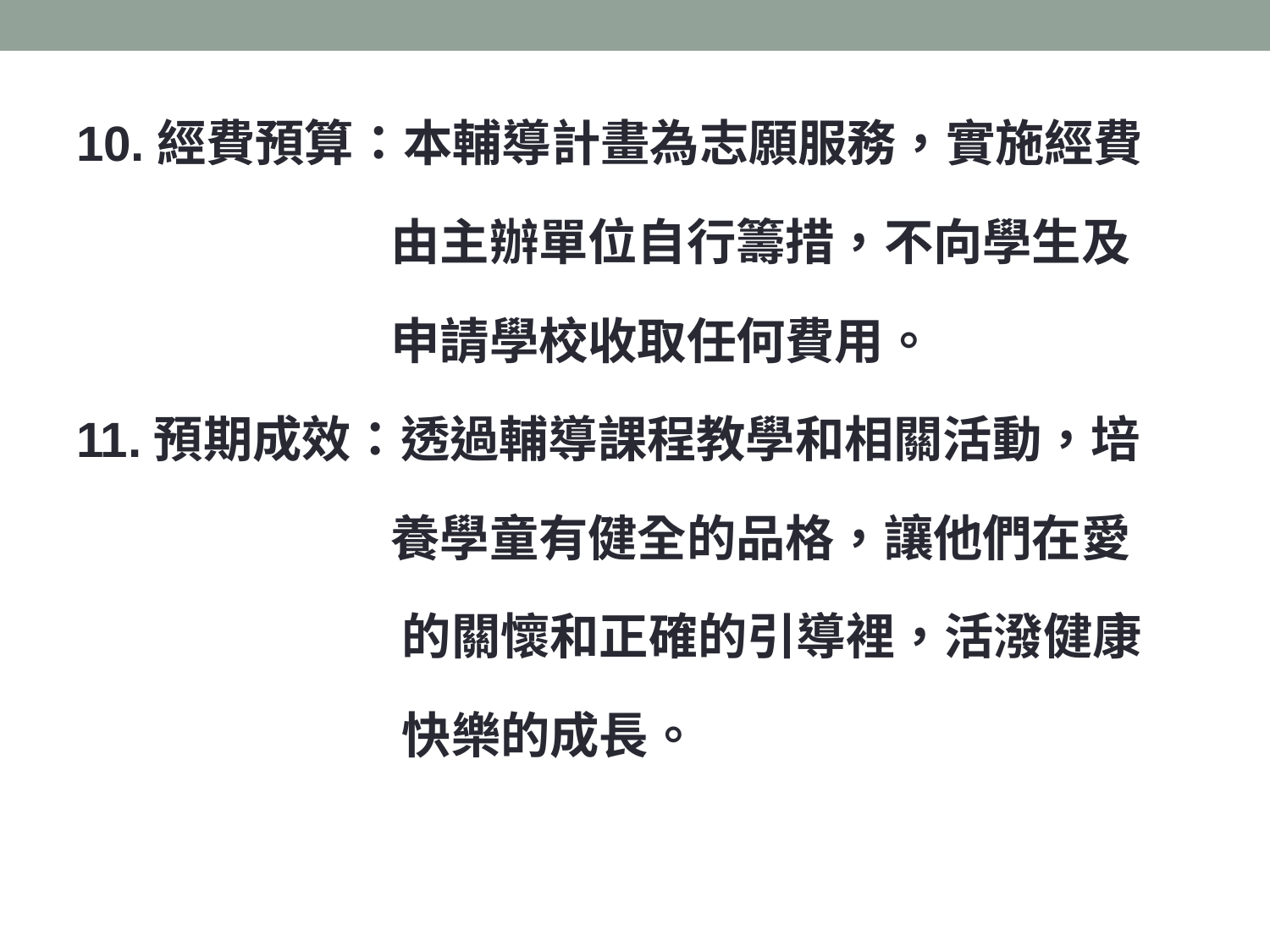

10.經費預算：本輔導計畫為志願服務，實施經費
                           由主辦單位自行籌措，不向學生及
                           申請學校收取任何費用。
11.預期成效：透過輔導課程教學和相關活動，培
                           養學童有健全的品格，讓他們在愛
                            的關懷和正確的引導裡，活潑健康
                            快樂的成長。